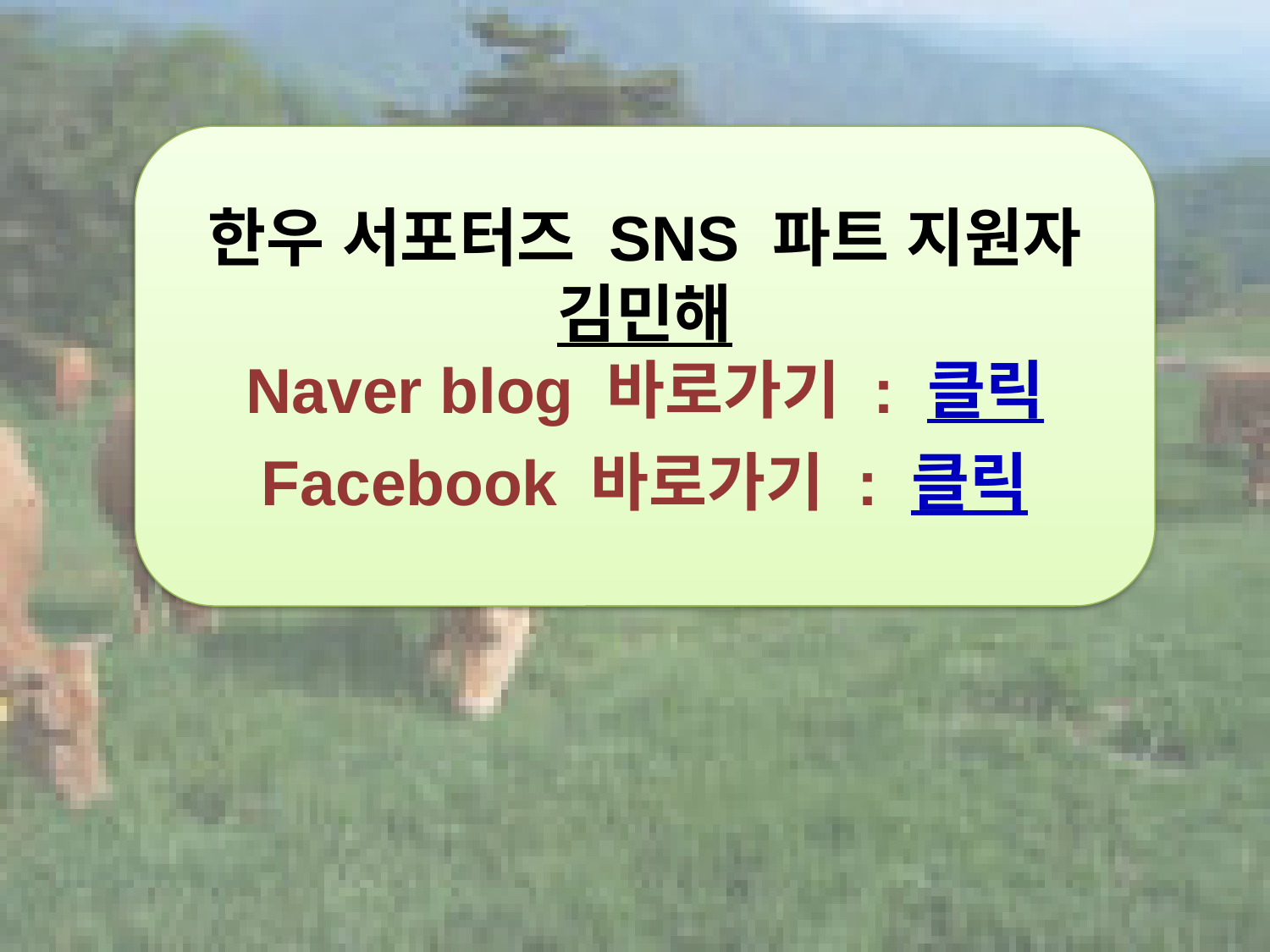

한우 서포터즈 SNS 파트 지원자
김민해
Naver blog 바로가기 : 클릭
Facebook 바로가기 : 클릭